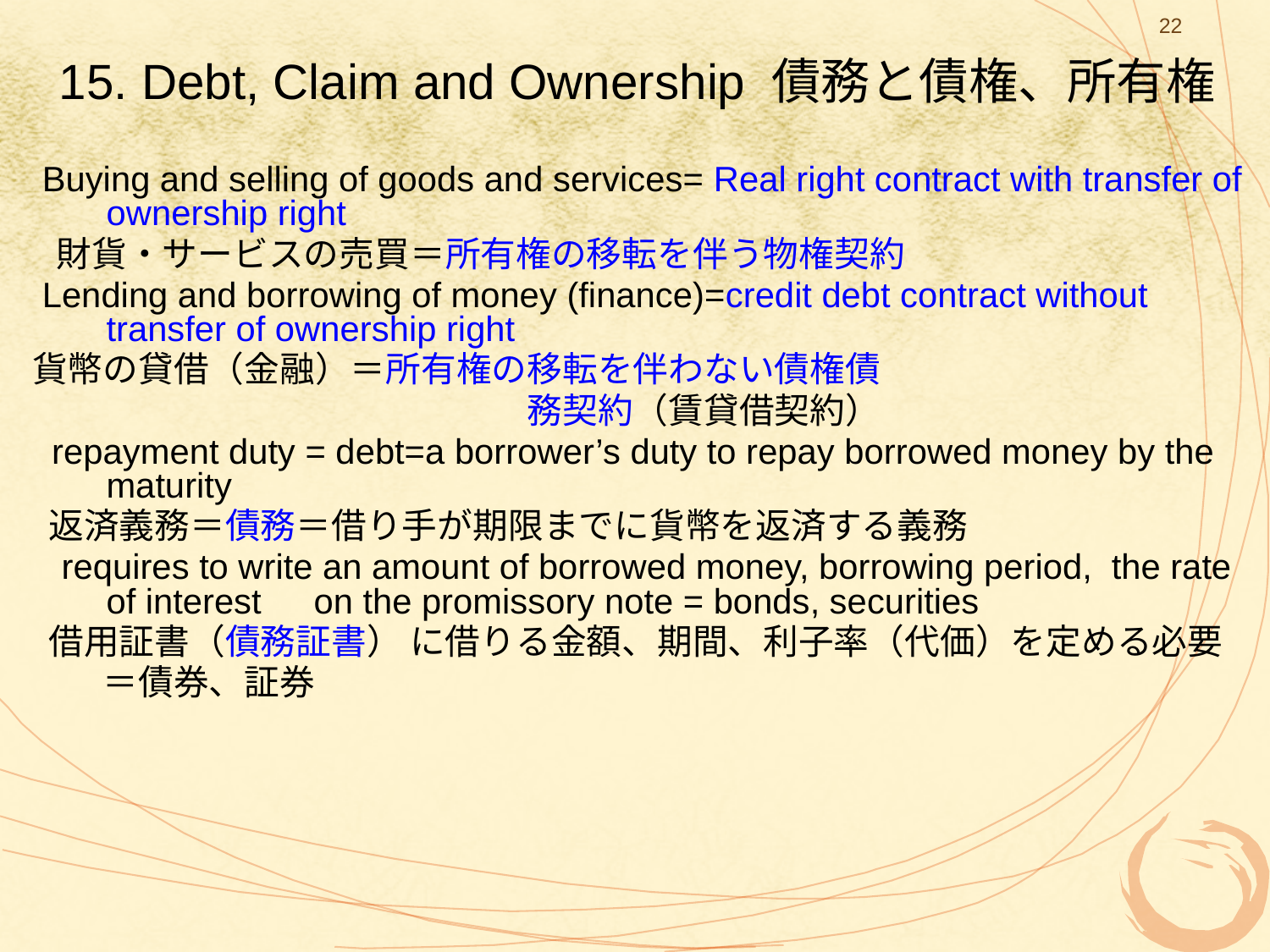

22
# 15. Debt, Claim and Ownership 債務と債権、所有権
 Buying and selling of goods and services= Real right contract with transfer of ownership right
  財貨・サービスの売買＝所有権の移転を伴う物権契約
 Lending and borrowing of money (finance)=credit debt contract without transfer of ownership right
貨幣の貸借（金融）＝所有権の移転を伴わない債権債
　　　　　　　　　　　　　　務契約（賃貸借契約）
  repayment duty = debt=a borrower’s duty to repay borrowed money by the maturity
 返済義務＝債務＝借り手が期限までに貨幣を返済する義務
   requires to write an amount of borrowed money, borrowing period,  the rate of interest　on the promissory note = bonds, securities
 借用証書（債務証書） に借りる金額、期間、利子率（代価）を定める必要
　　＝債券、証券